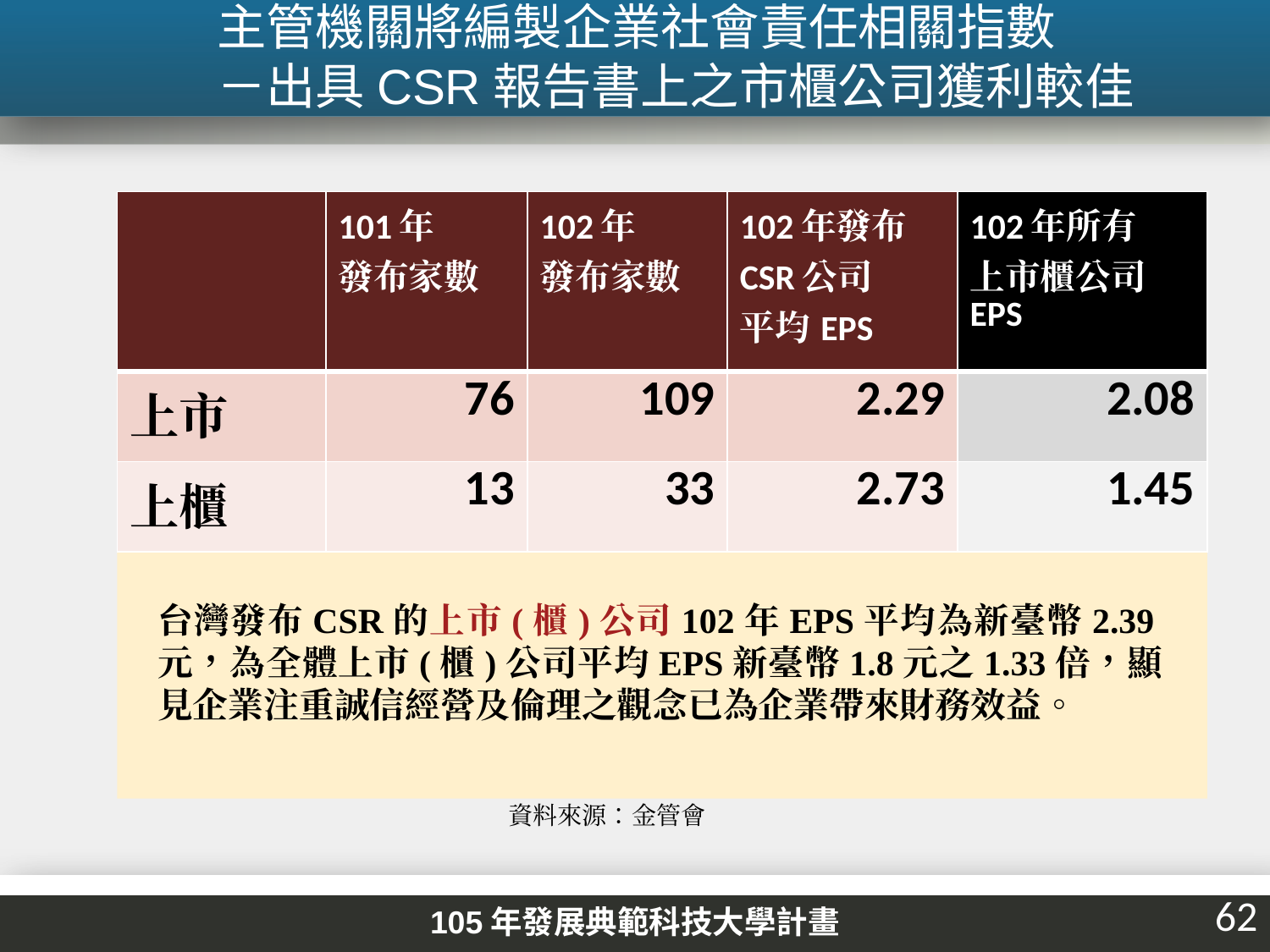

主管機關將編製企業社會責任相關指數
－出具CSR報告書上之市櫃公司獲利較佳
|  | 101年 發布家數 | 102年 發布家數 | 102年發布CSR公司 平均EPS | 102年所有 上市櫃公司EPS |
| --- | --- | --- | --- | --- |
| 上市 | 76 | 109 | 2.29 | 2.08 |
| 上櫃 | 13 | 33 | 2.73 | 1.45 |

台灣發布CSR的上市(櫃)公司102年EPS平均為新臺幣2.39元，為全體上市(櫃)公司平均EPS新臺幣1.8元之1.33倍，顯見企業注重誠信經營及倫理之觀念已為企業帶來財務效益。
資料來源：金管會
62